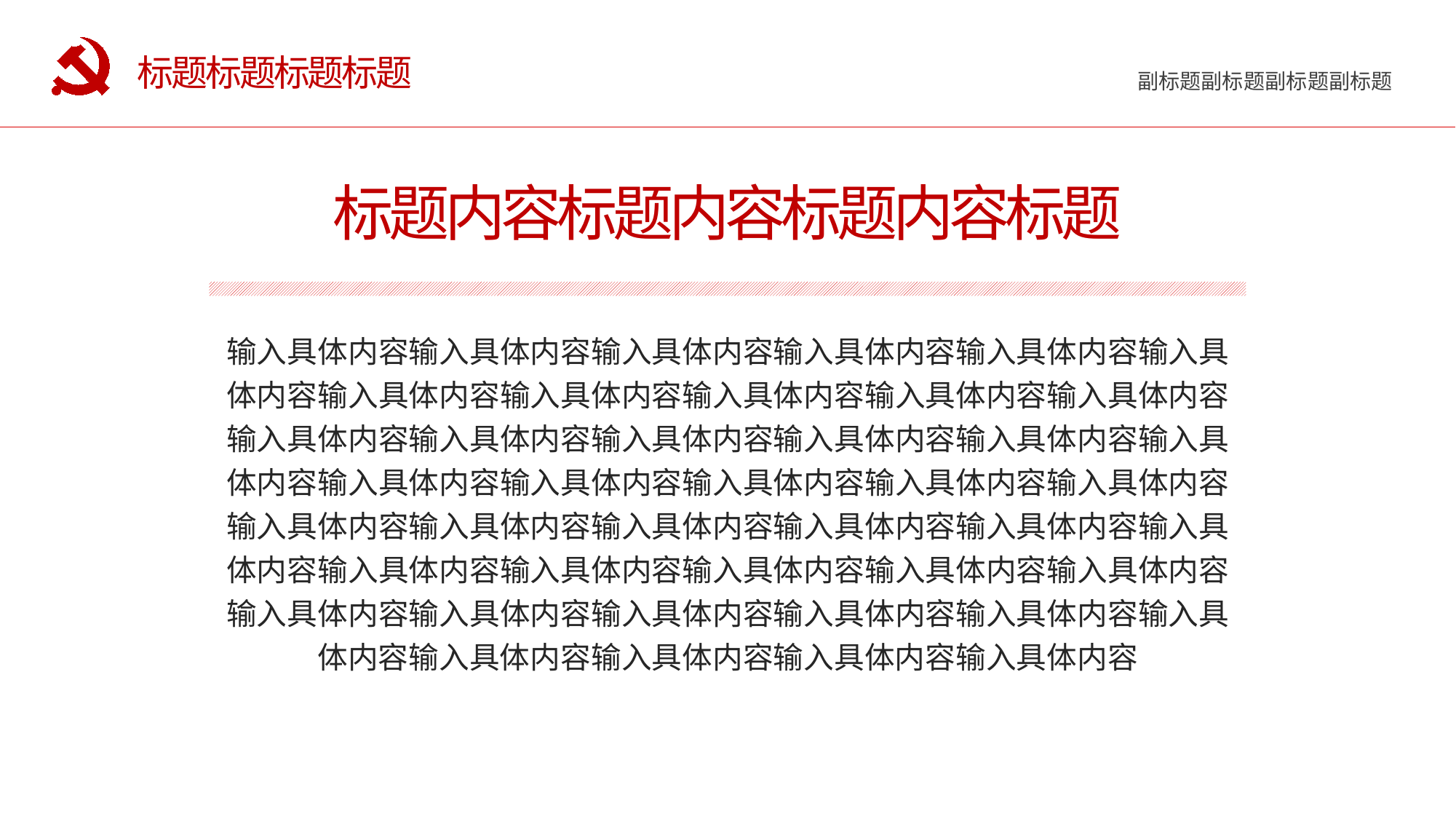

# 标题标题标题标题
标题内容标题内容标题内容标题

输入具体内容输入具体内容输入具体内容输入具体内容输入具体内容输入具体内容输入具体内容输入具体内容输入具体内容输入具体内容输入具体内容输入具体内容输入具体内容输入具体内容输入具体内容输入具体内容输入具体内容输入具体内容输入具体内容输入具体内容输入具体内容输入具体内容输入具体内容输入具体内容输入具体内容输入具体内容输入具体内容输入具体内容输入具体内容输入具体内容输入具体内容输入具体内容输入具体内容输入具体内容输入具体内容输入具体内容输入具体内容输入具体内容输入具体内容输入具体内容输入具体内容输入具体内容输入具体内容